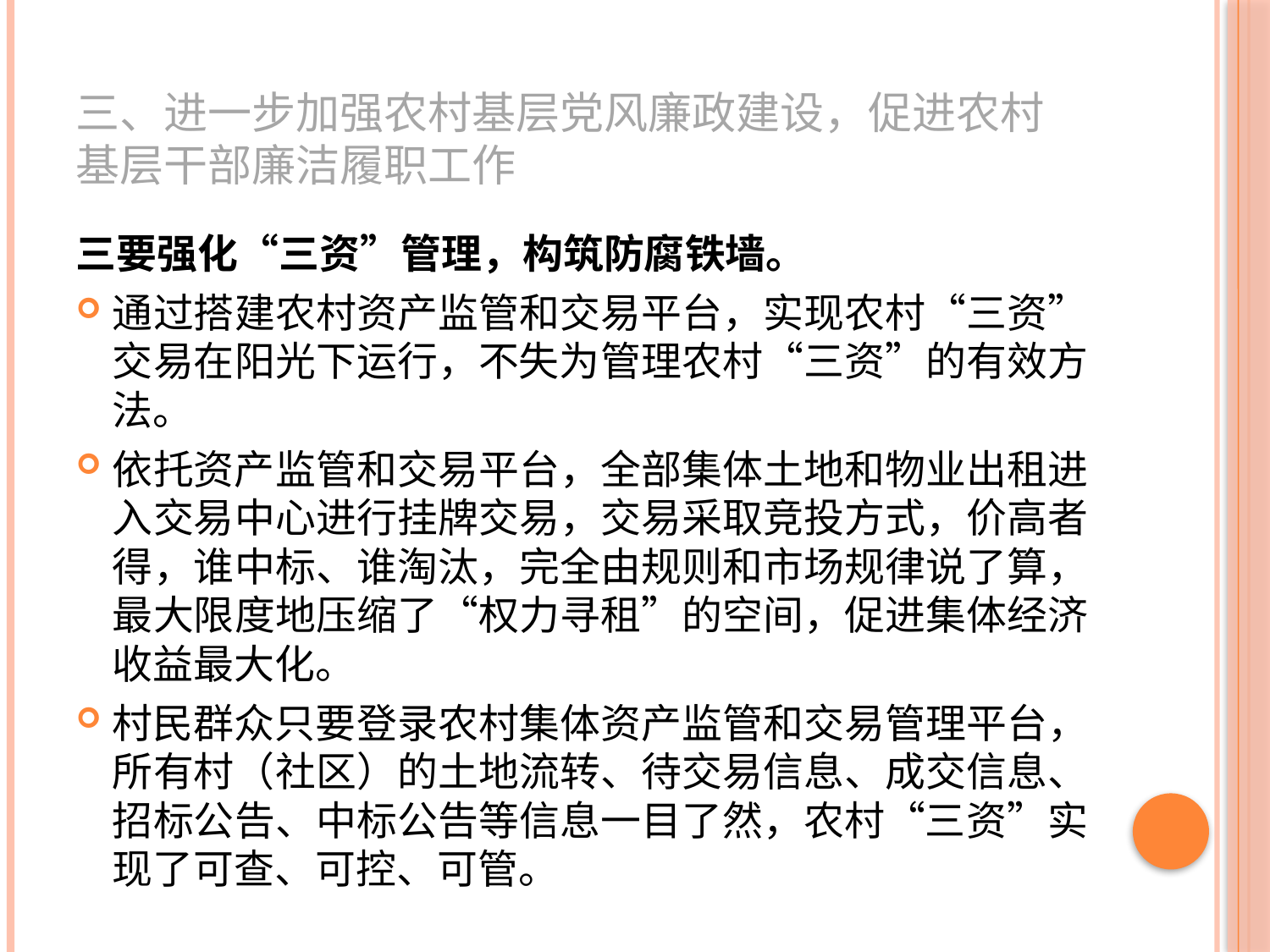

# 三、进一步加强农村基层党风廉政建设，促进农村基层干部廉洁履职工作
三要强化“三资”管理，构筑防腐铁墙。
通过搭建农村资产监管和交易平台，实现农村“三资”交易在阳光下运行，不失为管理农村“三资”的有效方法。
依托资产监管和交易平台，全部集体土地和物业出租进入交易中心进行挂牌交易，交易采取竞投方式，价高者得，谁中标、谁淘汰，完全由规则和市场规律说了算，最大限度地压缩了“权力寻租”的空间，促进集体经济收益最大化。
村民群众只要登录农村集体资产监管和交易管理平台，所有村（社区）的土地流转、待交易信息、成交信息、招标公告、中标公告等信息一目了然，农村“三资”实现了可查、可控、可管。